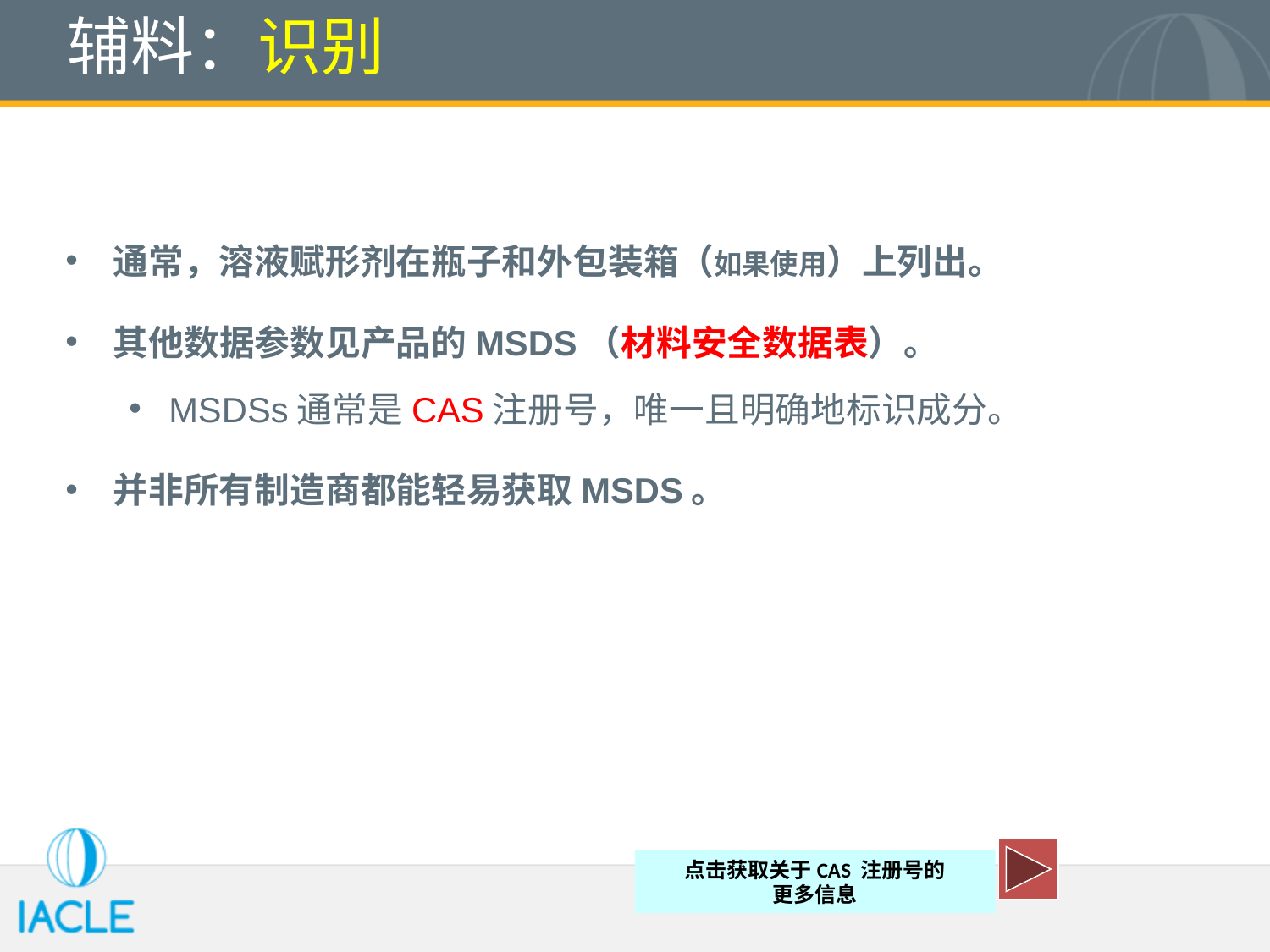

# 辅料：识别
通常，溶液赋形剂在瓶子和外包装箱（如果使用）上列出。
其他数据参数见产品的MSDS（材料安全数据表）。
MSDSs通常是CAS注册号，唯一且明确地标识成分。
并非所有制造商都能轻易获取MSDS。

点击获取关于CAS 注册号的
更多信息